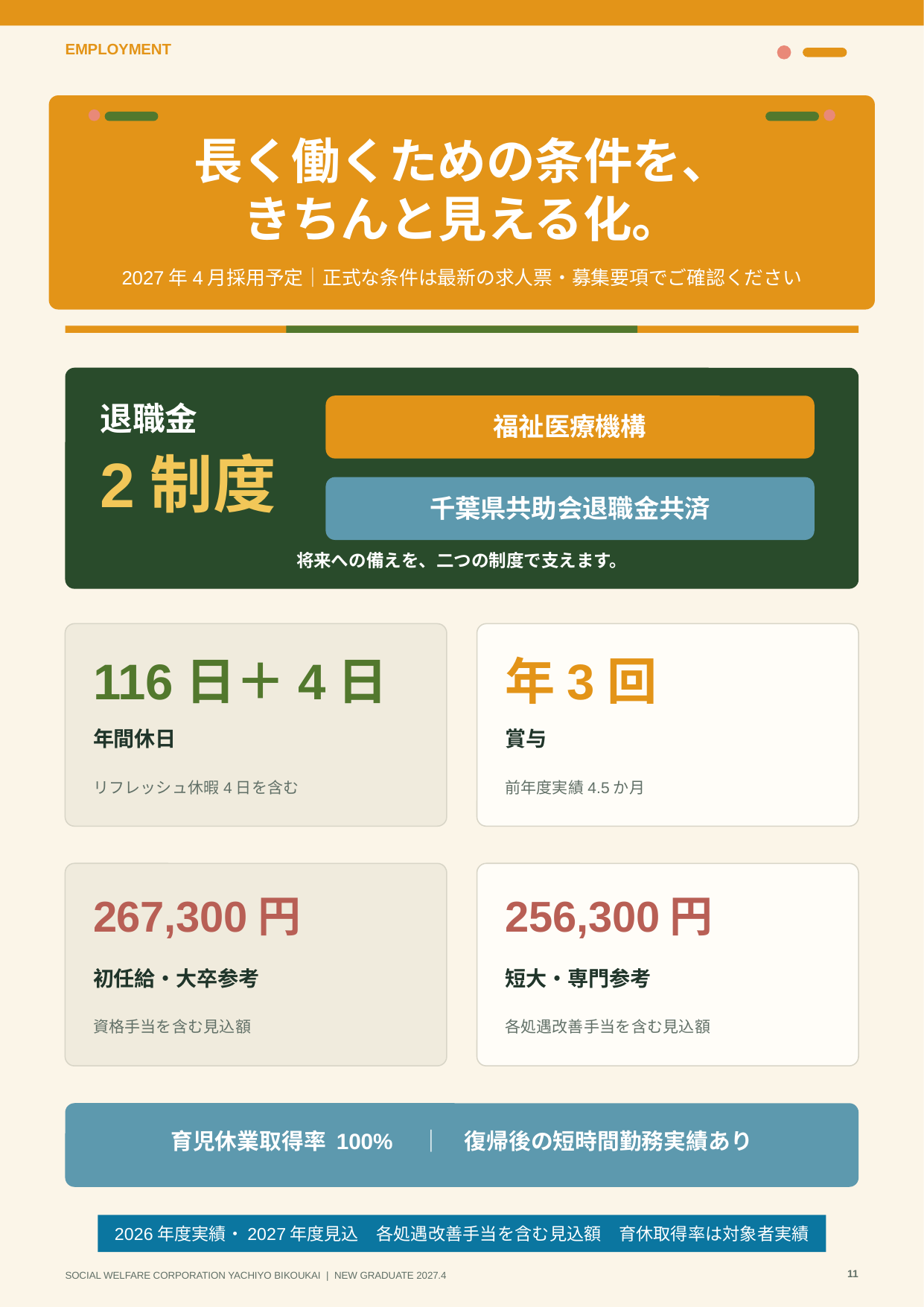

EMPLOYMENT

長く働くための条件を、
きちんと見える化。
2027年4月採用予定｜正式な条件は最新の求人票・募集要項でご確認ください

退職金
福祉医療機構
2制度

千葉県共助会退職金共済
将来への備えを、二つの制度で支えます。

116日＋4日
年3回
年間休日
賞与
リフレッシュ休暇4日を含む
前年度実績4.5か月

267,300円
256,300円
初任給・大卒参考
短大・専門参考
資格手当を含む見込額
各処遇改善手当を含む見込額

育児休業取得率 100%　｜　復帰後の短時間勤務実績あり
2026年度実績・2027年度見込　各処遇改善手当を含む見込額　育休取得率は対象者実績
11
SOCIAL WELFARE CORPORATION YACHIYO BIKOUKAI  |  NEW GRADUATE 2027.4